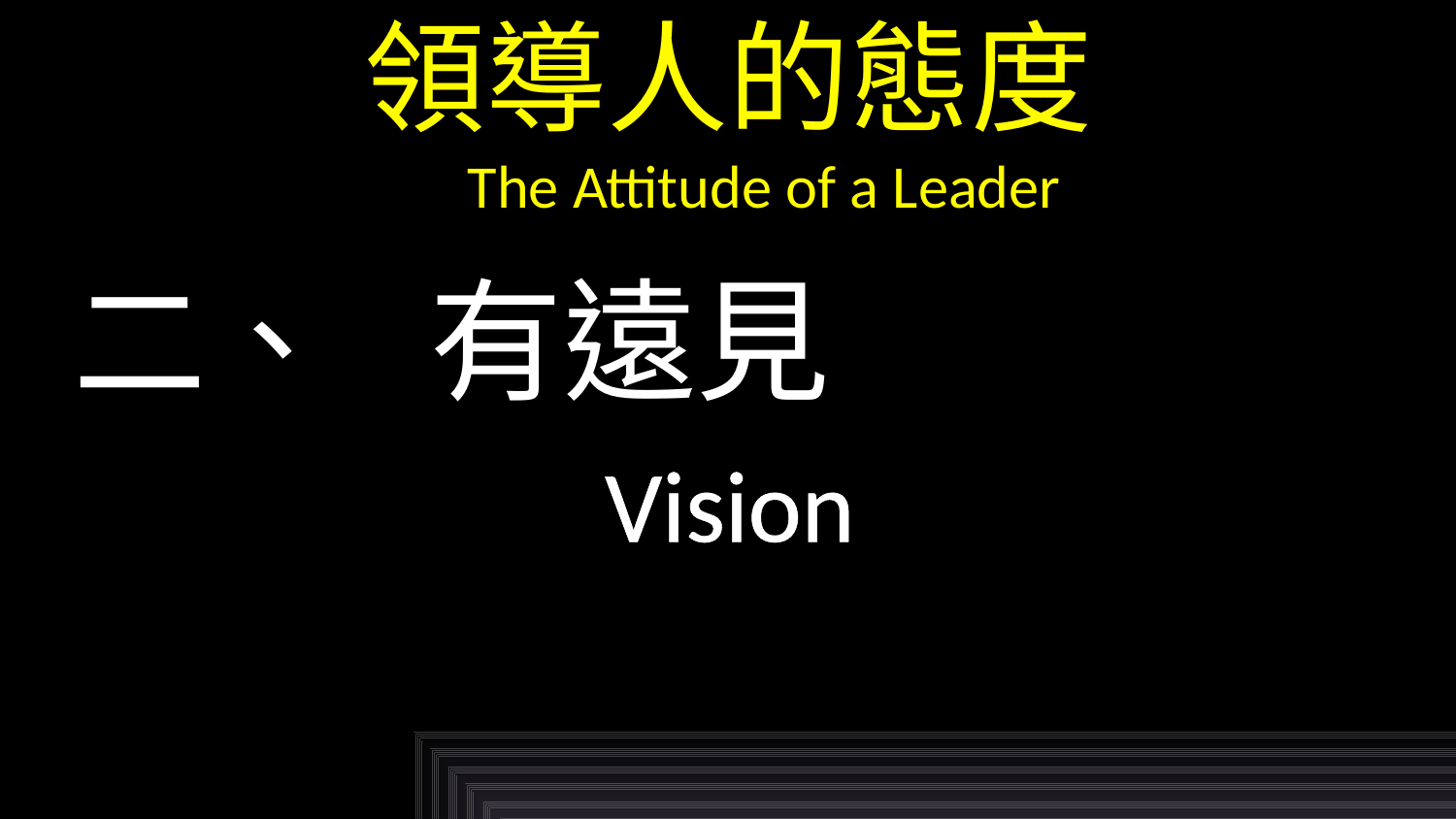

# 領導人的態度 The Attitude of a Leader
二、   有遠見
Vision